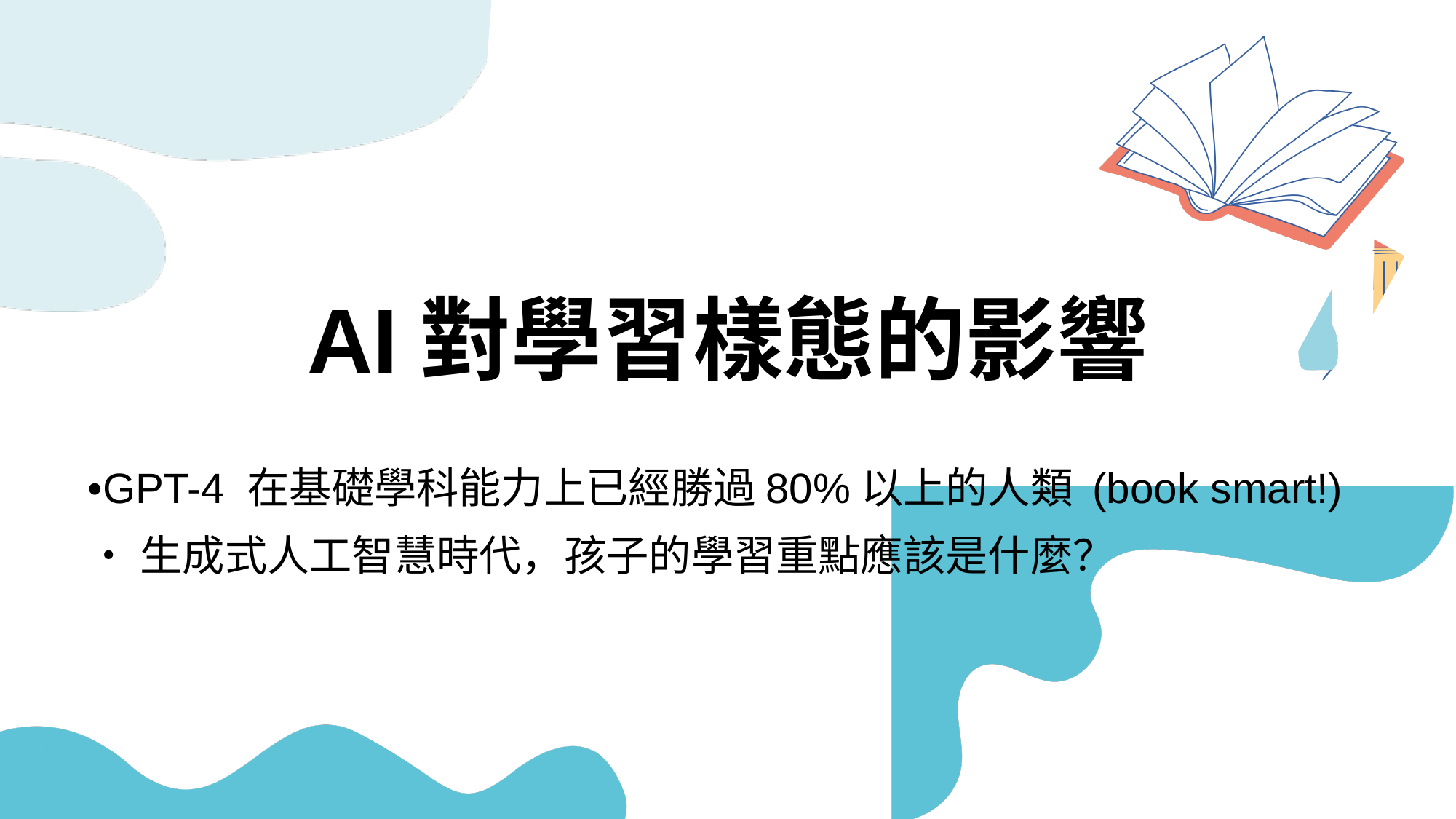

AI對學習樣態的影響
•GPT-4 在基礎學科能力上已經勝過80%以上的人類 (book smart!)
•生成式人工智慧時代，孩子的學習重點應該是什麼？